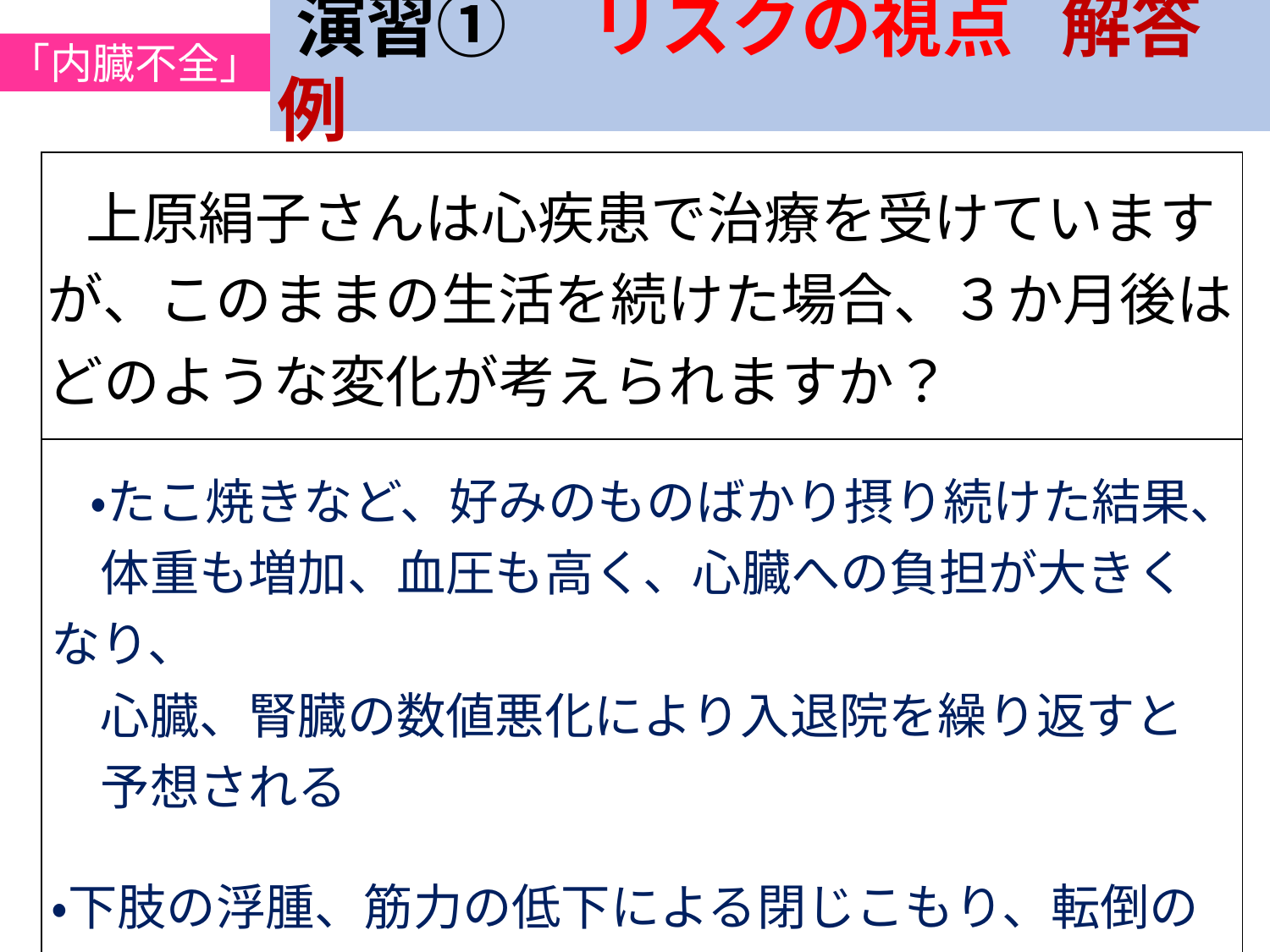

「内臓不全」
演習①　   リスクの視点   解答例
| 上原絹子さんは心疾患で治療を受けていますが、このままの生活を続けた場合、３か月後はどのような変化が考えられますか？ |
| --- |
| ・たこ焼きなど、好みのものばかり摂り続けた結果、 　体重も増加、血圧も高く、心臓への負担が大きくなり、 　心臓、腎臓の数値悪化により入退院を繰り返すと 　予想される   ・下肢の浮腫、筋力の低下による閉じこもり、転倒のリス クが有る |